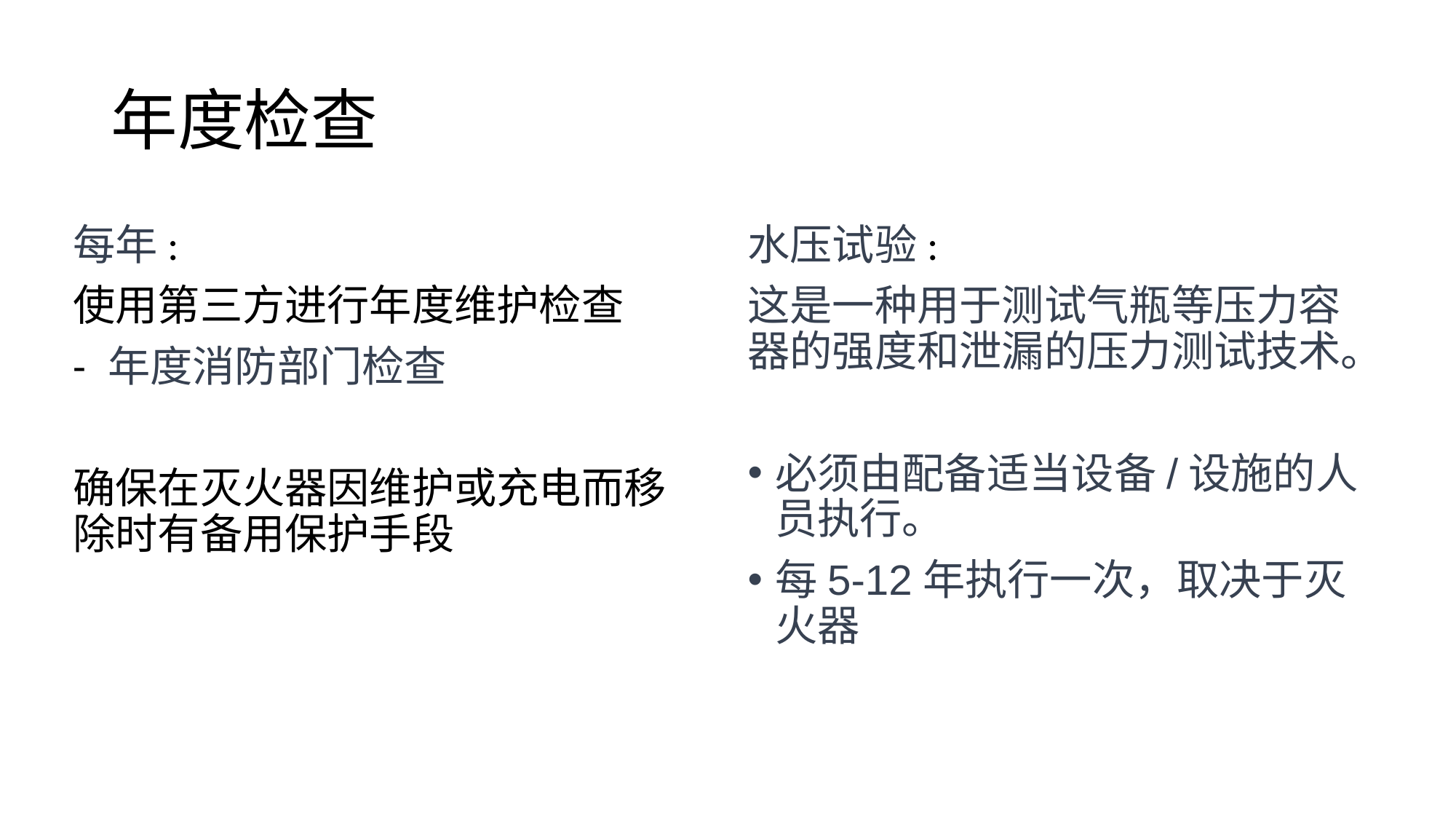

# 年度检查
每年:
使用第三方进行年度维护检查
- 年度消防部门检查

确保在灭火器因维护或充电而移除时有备用保护手段
水压试验:
这是一种用于测试气瓶等压力容器的强度和泄漏的压力测试技术。

必须由配备适当设备/设施的人员执行。
每5-12年执行一次，取决于灭火器